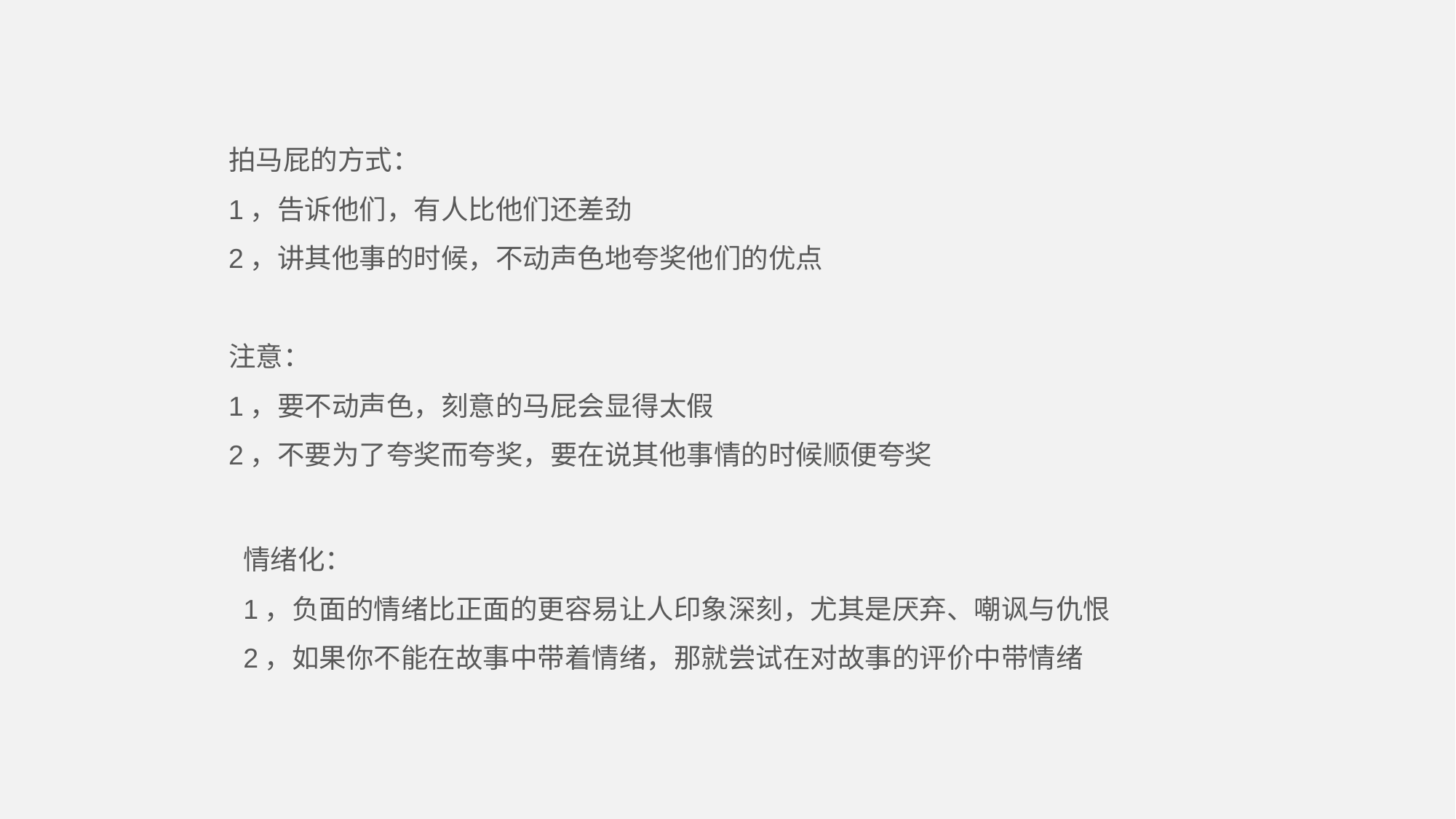

拍马屁的方式：
1，告诉他们，有人比他们还差劲
2，讲其他事的时候，不动声色地夸奖他们的优点

注意：
1，要不动声色，刻意的马屁会显得太假
2，不要为了夸奖而夸奖，要在说其他事情的时候顺便夸奖
情绪化：
1，负面的情绪比正面的更容易让人印象深刻，尤其是厌弃、嘲讽与仇恨
2，如果你不能在故事中带着情绪，那就尝试在对故事的评价中带情绪